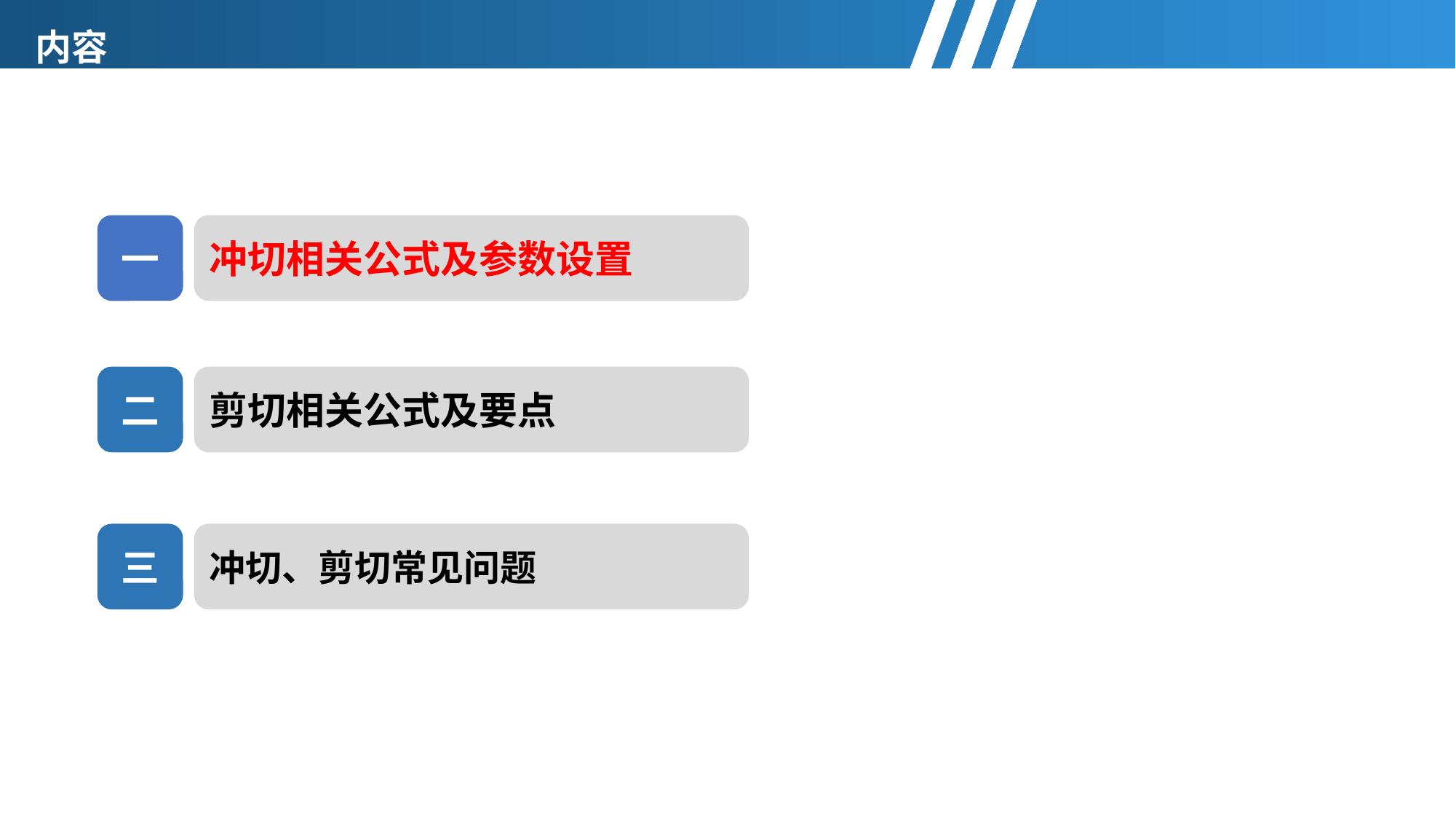

内容
冲切相关公式及参数设置
一
剪切相关公式及要点
二
冲切、剪切常见问题
三